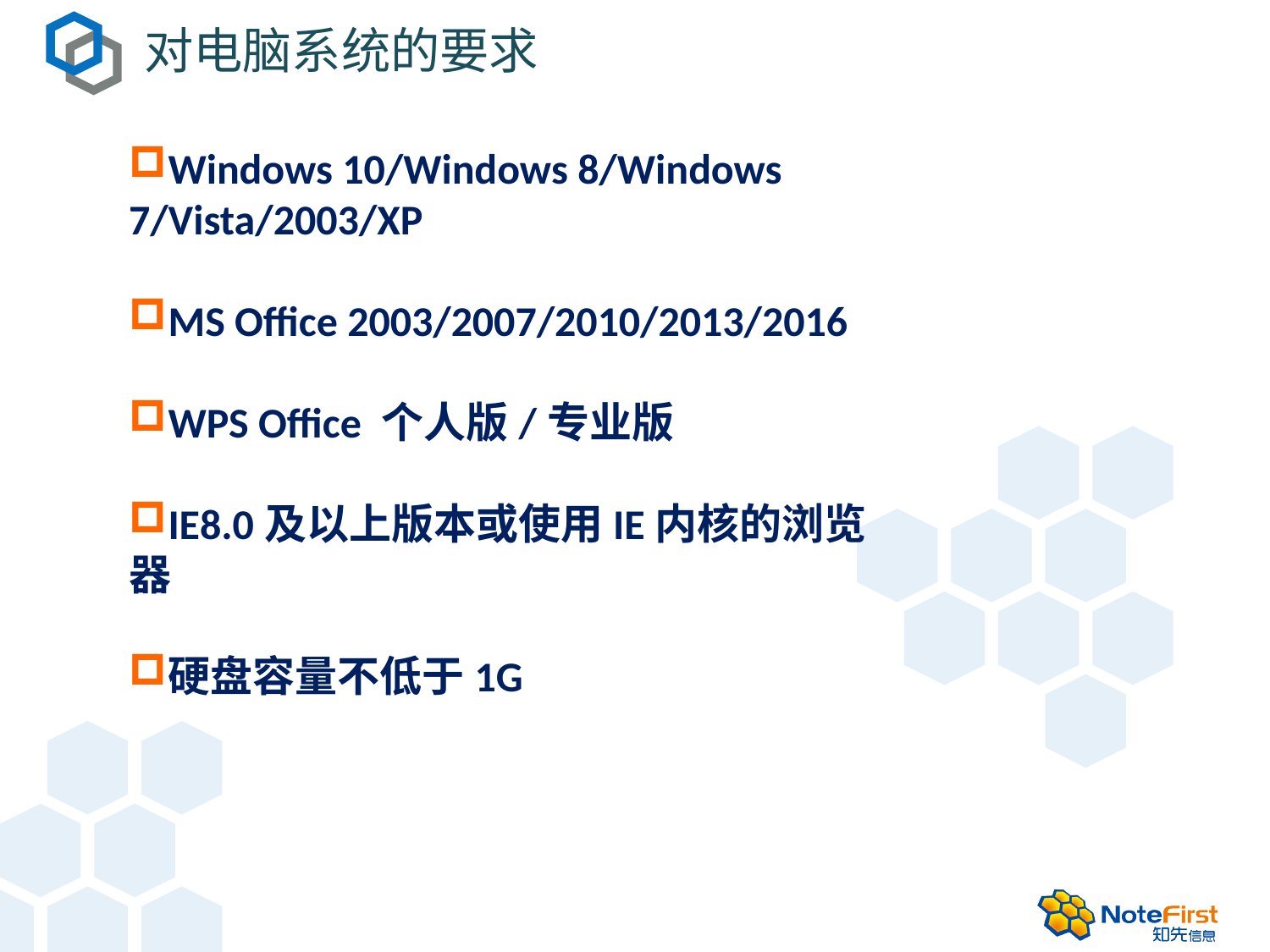

# 对电脑系统的要求
Windows 10/Windows 8/Windows 7/Vista/2003/XP

MS Office 2003/2007/2010/2013/2016

WPS Office 个人版/专业版

IE8.0及以上版本或使用IE内核的浏览器

硬盘容量不低于1G